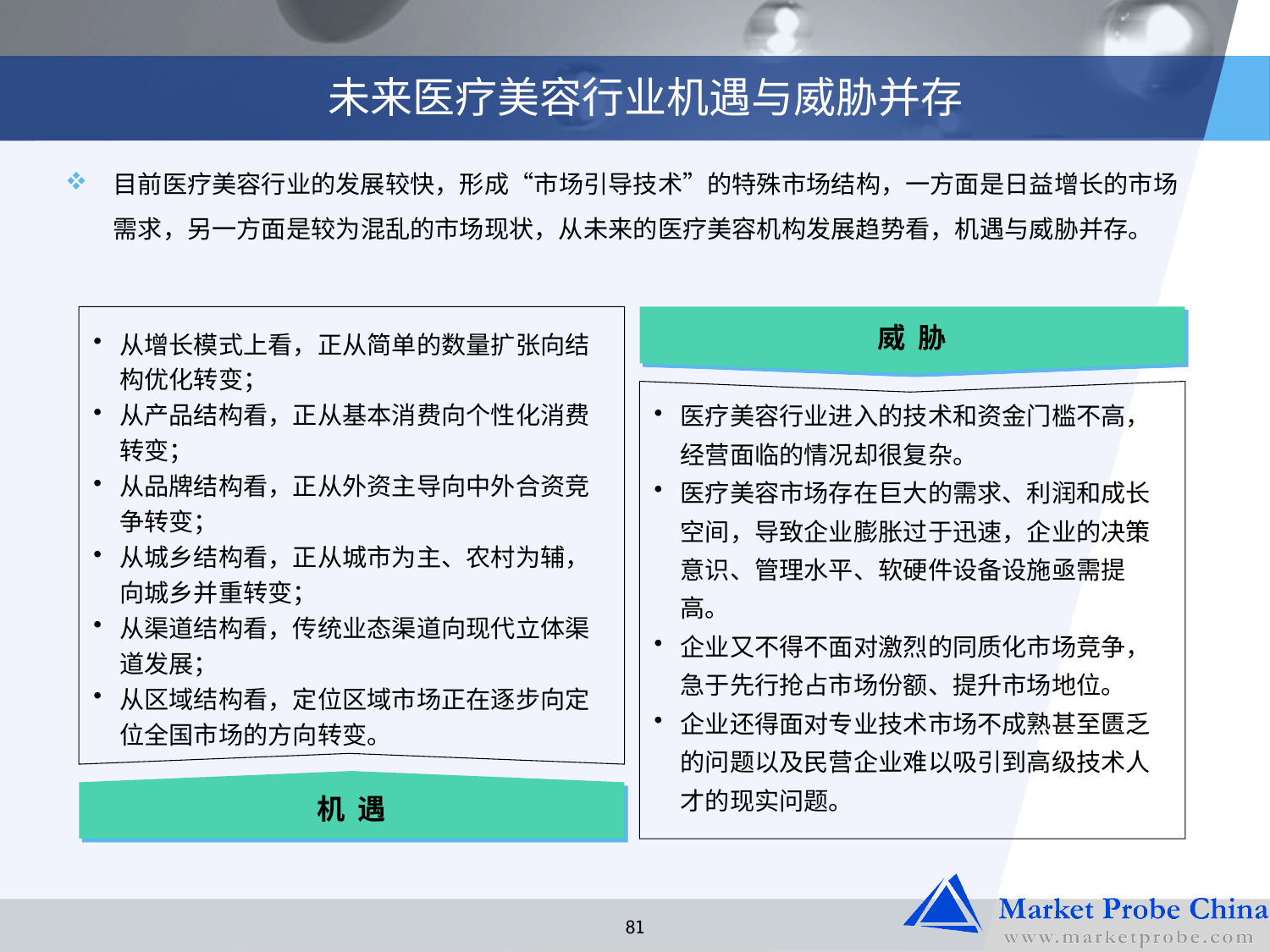

# 未来医疗美容行业机遇与威胁并存

目前医疗美容行业的发展较快，形成“市场引导技术”的特殊市场结构，一方面是日益增长的市场需求，另一方面是较为混乱的市场现状，从未来的医疗美容机构发展趋势看，机遇与威胁并存。

威  胁
从增长模式上看，正从简单的数量扩张向结构优化转变；
从产品结构看，正从基本消费向个性化消费转变；
从品牌结构看，正从外资主导向中外合资竞争转变；
从城乡结构看，正从城市为主、农村为辅，向城乡并重转变；
从渠道结构看，传统业态渠道向现代立体渠道发展；
从区域结构看，定位区域市场正在逐步向定位全国市场的方向转变。

医疗美容行业进入的技术和资金门槛不高，经营面临的情况却很复杂。
医疗美容市场存在巨大的需求、利润和成长空间，导致企业膨胀过于迅速，企业的决策意识、管理水平、软硬件设备设施亟需提高。
企业又不得不面对激烈的同质化市场竞争，急于先行抢占市场份额、提升市场地位。
企业还得面对专业技术市场不成熟甚至匮乏的问题以及民营企业难以吸引到高级技术人才的现实问题。

机  遇
81